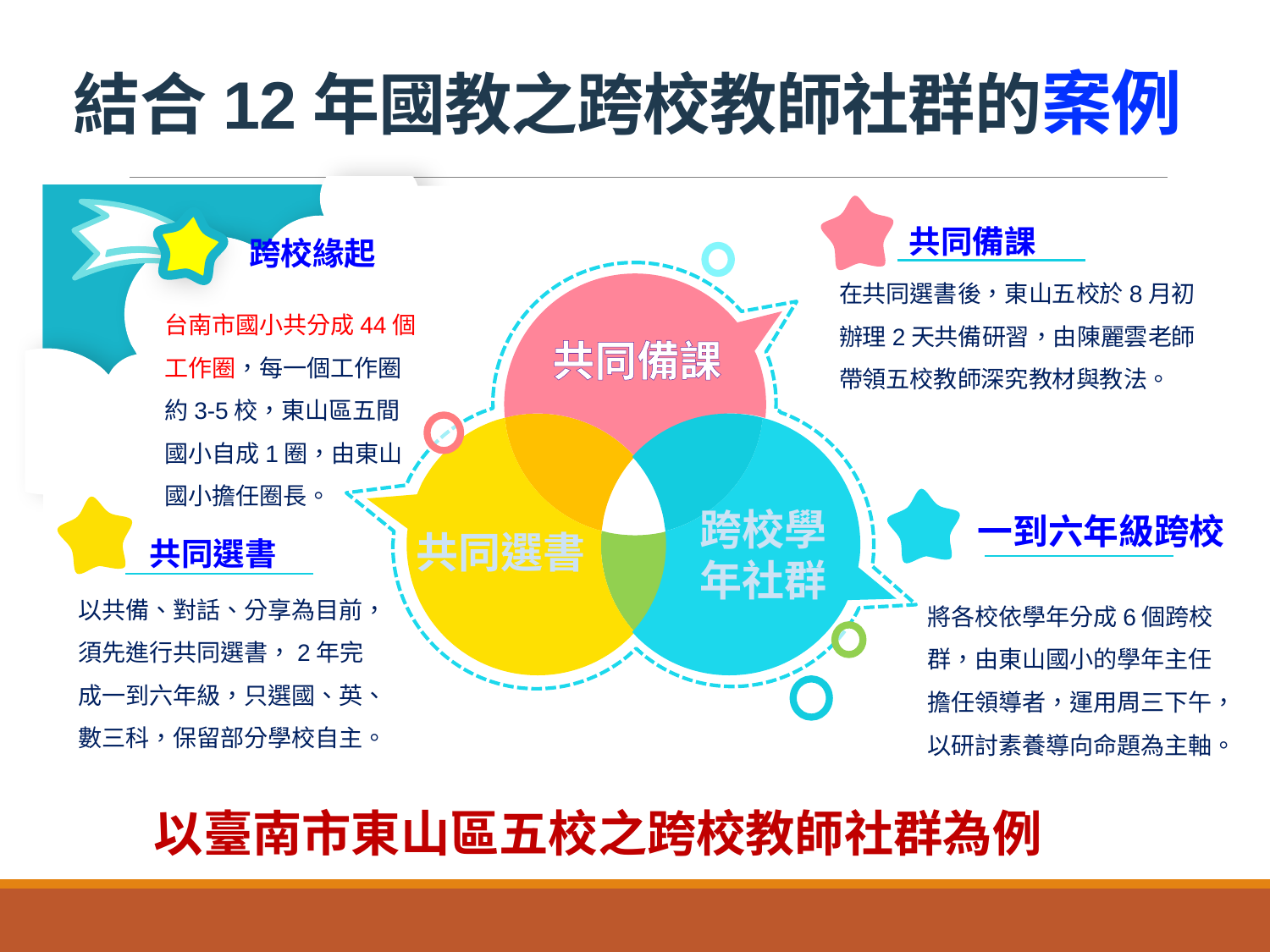

# 結合12年國教之跨校教師社群的案例

共同備課
跨校緣起

在共同選書後，東山五校於8月初辦理2天共備研習，由陳麗雲老師帶領五校教師深究教材與教法。

台南市國小共分成44個工作圈，每一個工作圈約3-5校，東山區五間國小自成1圈，由東山國小擔任圈長。

共同備課

跨校學年社群
共同選書
共同選書
以共備、對話、分享為目前，須先進行共同選書，2年完成一到六年級，只選國、英、數三科，保留部分學校自主。

一到六年級跨校
將各校依學年分成6個跨校群，由東山國小的學年主任擔任領導者，運用周三下午，以研討素養導向命題為主軸。
以臺南市東山區五校之跨校教師社群為例